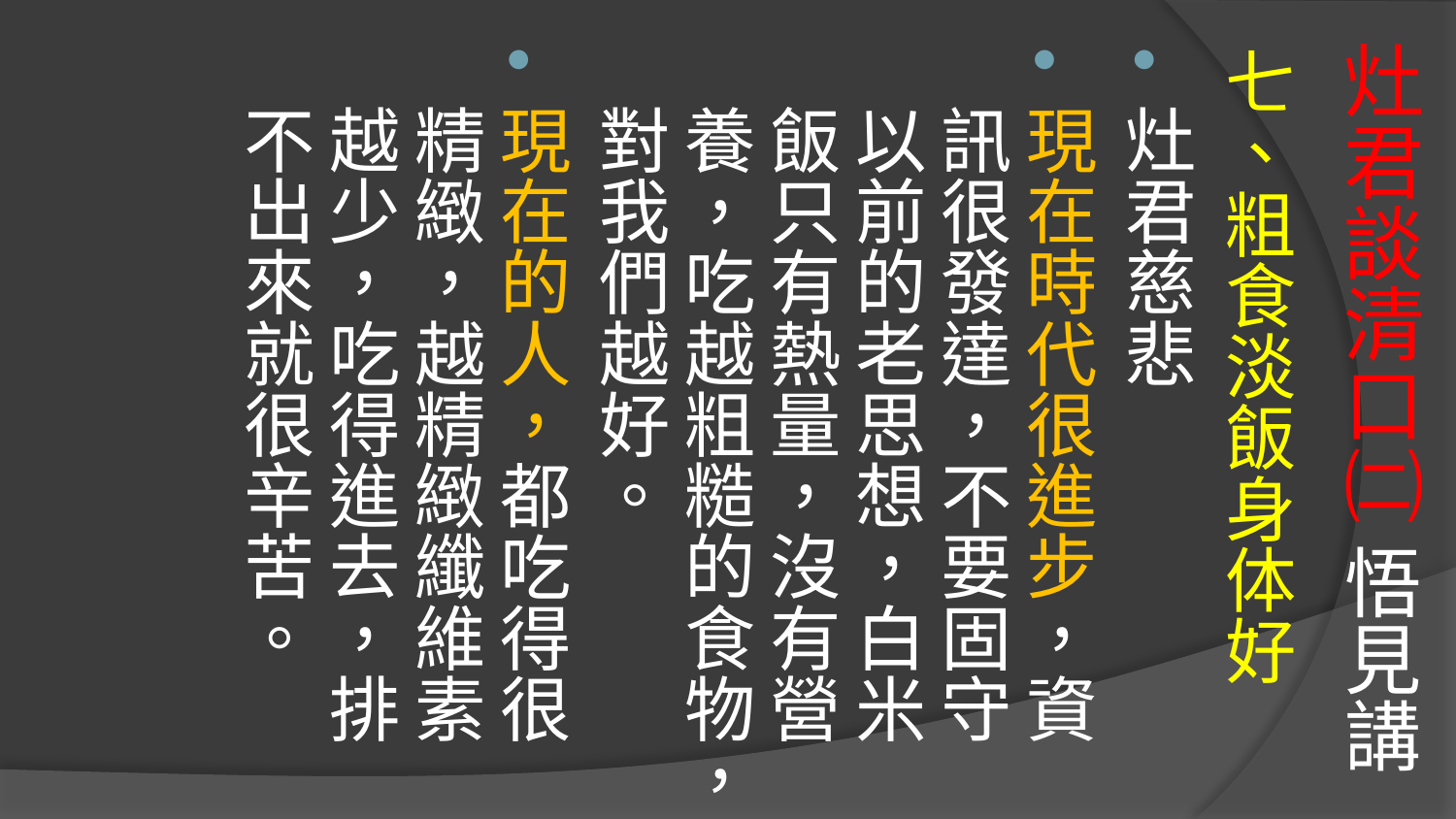

# 灶君談清口㈡ 悟見講
七、粗食淡飯身体好
灶君慈悲
現在時代很進步，資訊很發達，不要固守以前的老思想，白米飯只有熱量，沒有營養，吃越粗糙的食物，對我們越好。
現在的人，都吃得很精緻，越精緻纖維素越少，吃得進去，排不出來就很辛苦。